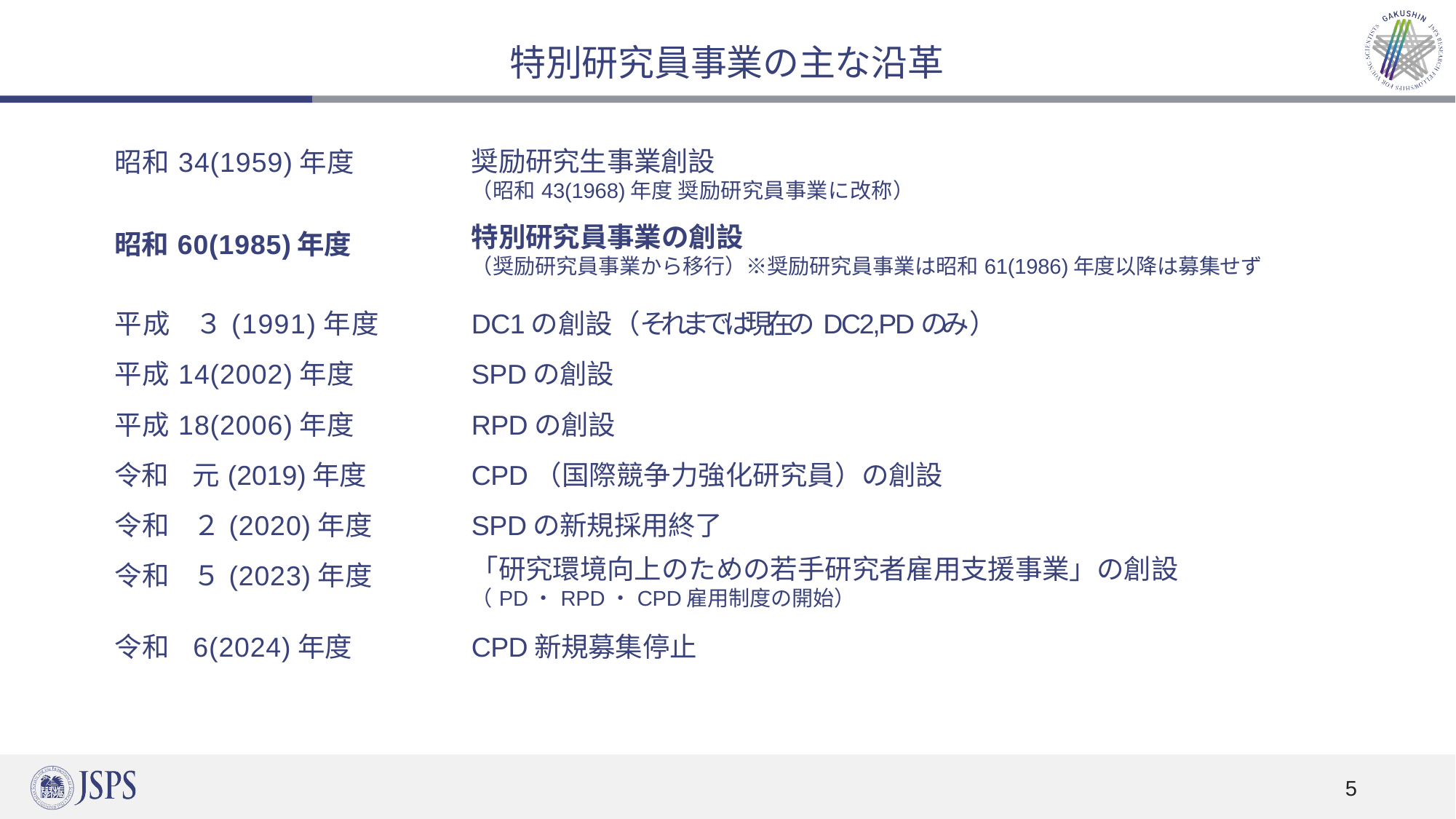

# 特別研究員事業の主な沿革
| 昭和34(1959)年度 | 奨励研究生事業創設 （昭和43(1968)年度 奨励研究員事業に改称） |
| --- | --- |
| 昭和60(1985)年度 | 特別研究員事業の創設 （奨励研究員事業から移行）※奨励研究員事業は昭和61(1986)年度以降は募集せず |
| 平成 ３(1991)年度 | DC1の創設（それまでは現在のdc2,pdのみ） |
| 平成14(2002)年度 | SPDの創設 |
| 平成18(2006)年度 | RPDの創設 |
| 令和 元(2019)年度 | CPD（国際競争力強化研究員）の創設 |
| 令和 ２(2020)年度 | SPDの新規採用終了 |
| 令和 ５(2023)年度 | 「研究環境向上のための若手研究者雇用支援事業」の創設 （PD・RPD・CPD雇用制度の開始） |
| 令和 6(2024)年度 | CPD新規募集停止 |
5